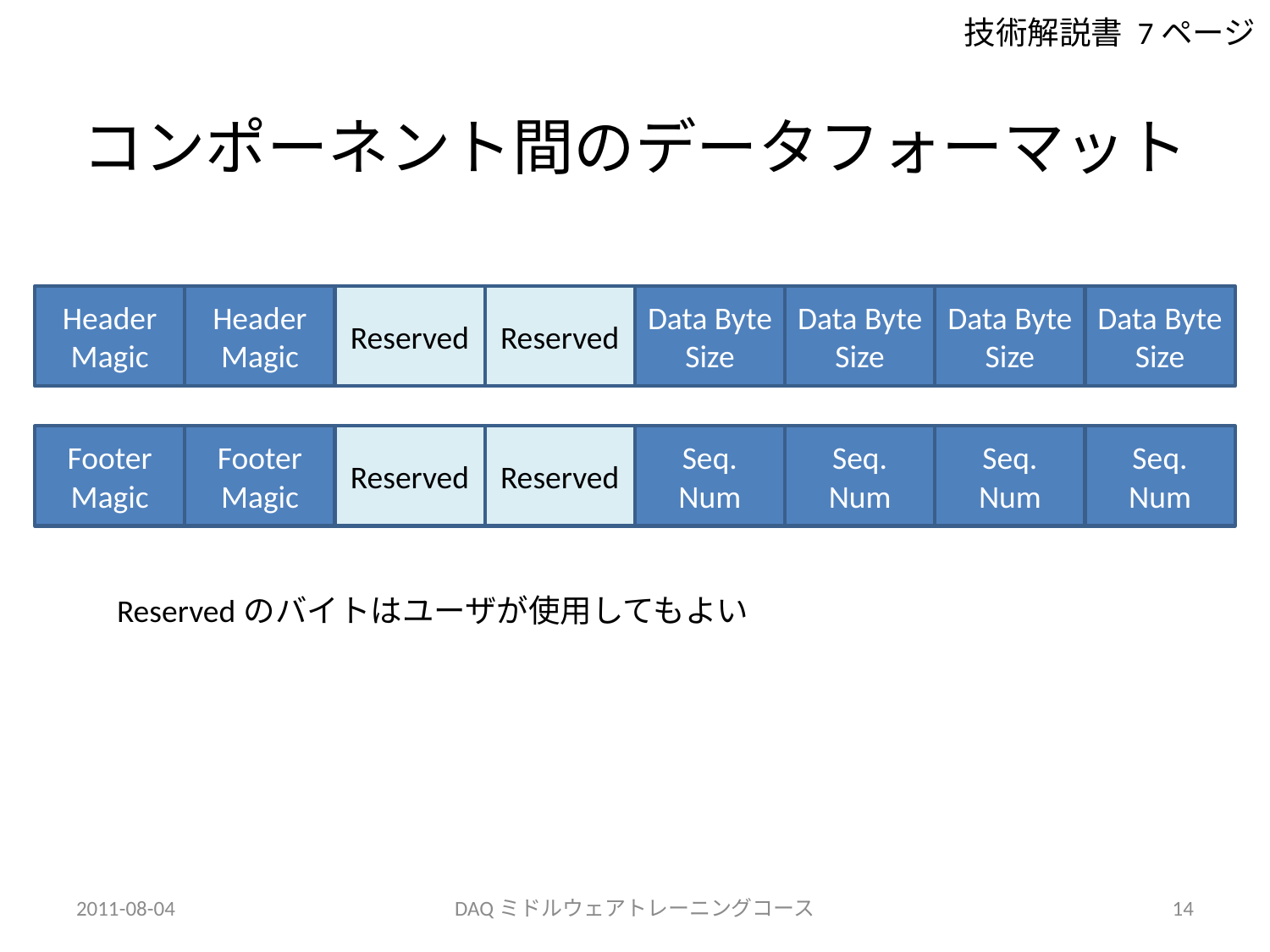

技術解説書 7ページ
# コンポーネント間のデータフォーマット
Header
Magic
Header
Magic
Reserved
Reserved
Data Byte Size
Data Byte Size
Data Byte Size
Data Byte Size
Footer
Magic
Footer
Magic
Reserved
Reserved
Seq. Num
Seq. Num
Seq. Num
Seq. Num
Reservedのバイトはユーザが使用してもよい
2011-08-04
DAQミドルウェアトレーニングコース
14